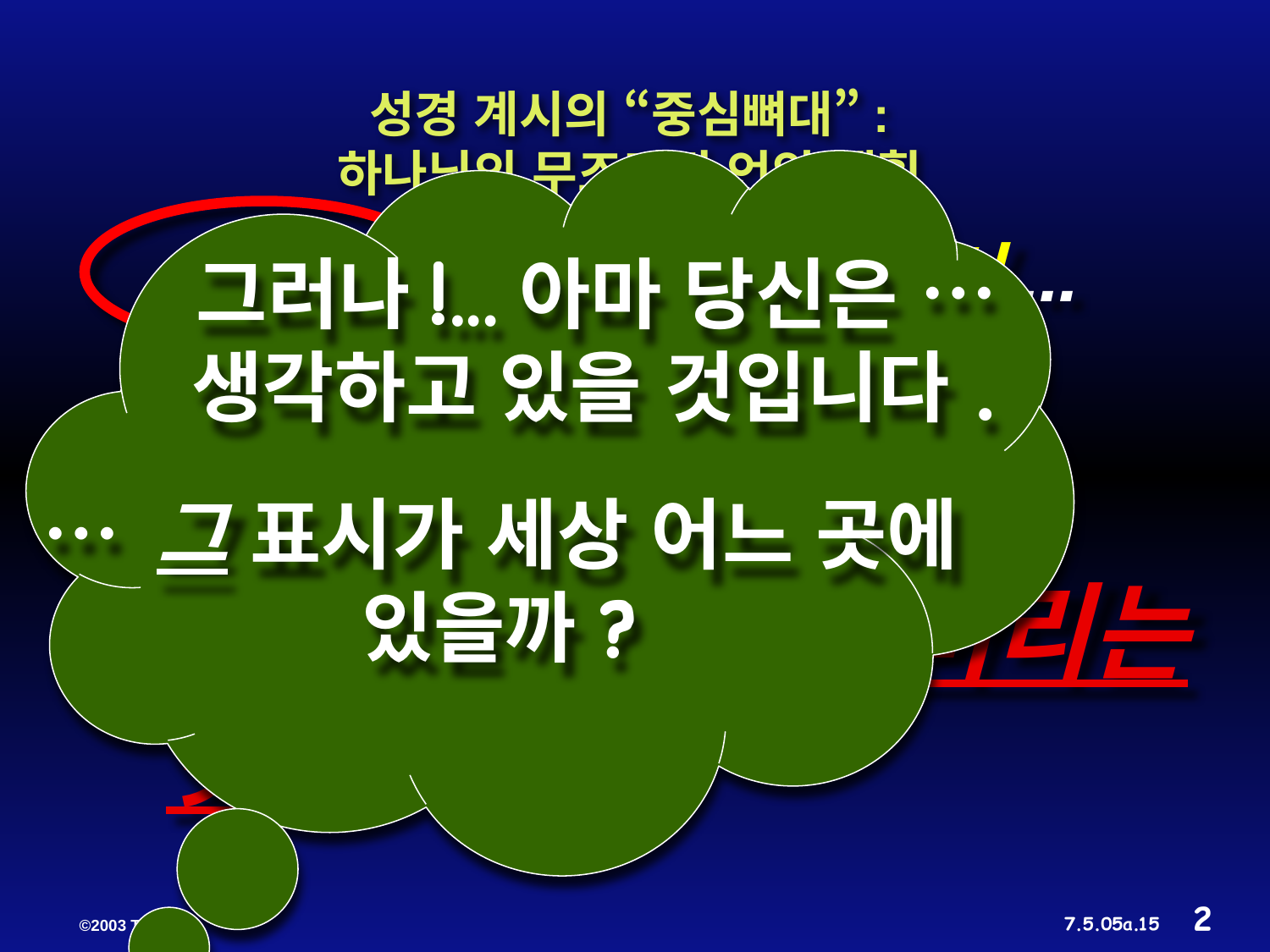

성경 계시의 “중심뼈대”:
하나님의 무조건적 언약 계획

그러나!…아마 당신은 …생각하고 있을 것입니다.
… 그 표시가 세상 어느 곳에 있을까?

“죄” 라는 단어와 관련해서...

히브리어와 헬라어로:
“그 표시를 잃어버리는 것.”
2

15